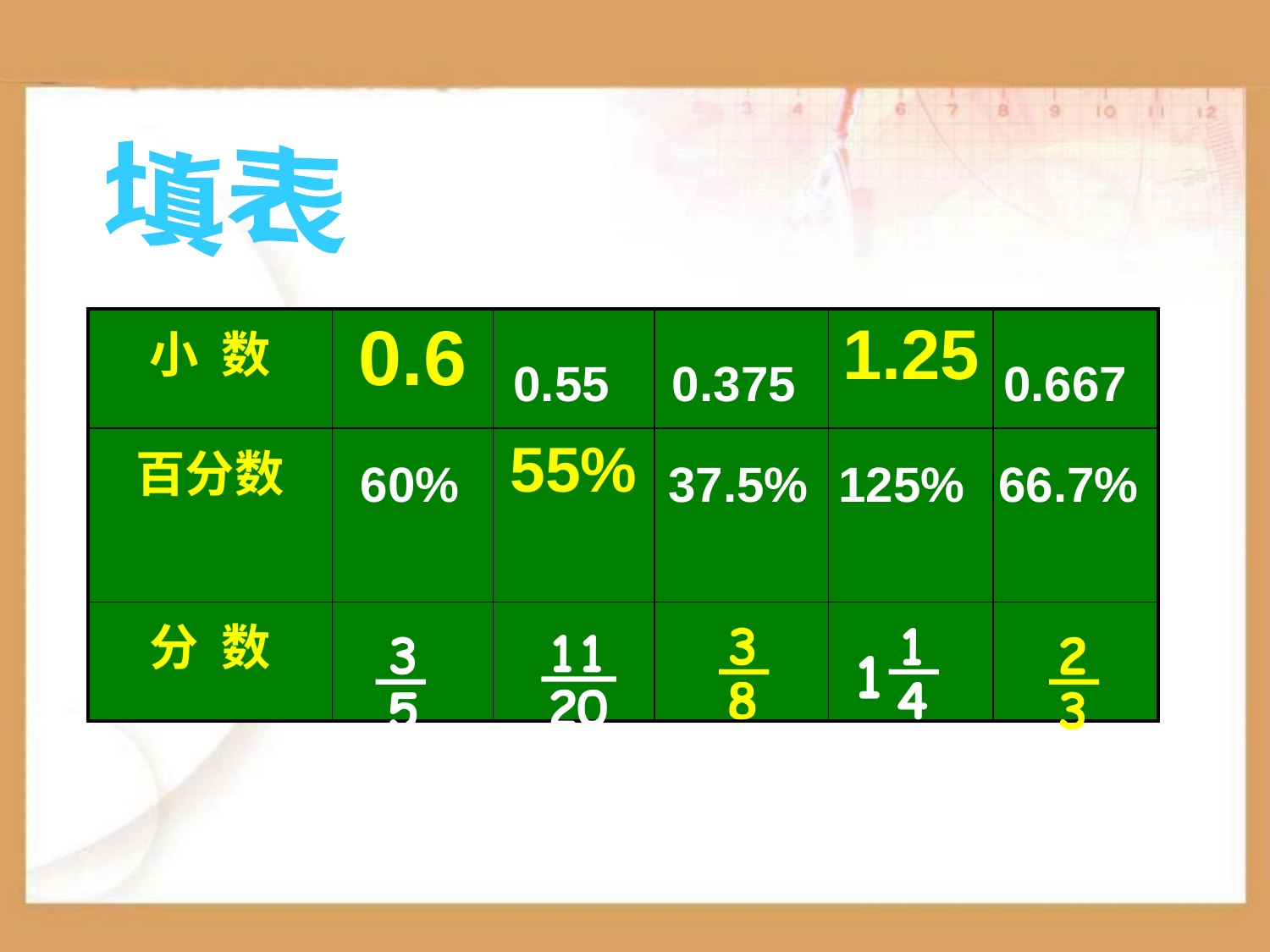

填表
| 小 数 | 0.6 |  |  | 1.25 |  |
| --- | --- | --- | --- | --- | --- |
| 百分数 |  | 55% |  |  |  |
| 分 数 |  |  |  |  |  |
0.667
0.55
0.375
60%
37.5%
125%
66.7%
3
8

1
4

1
11
20

3
5

2
3